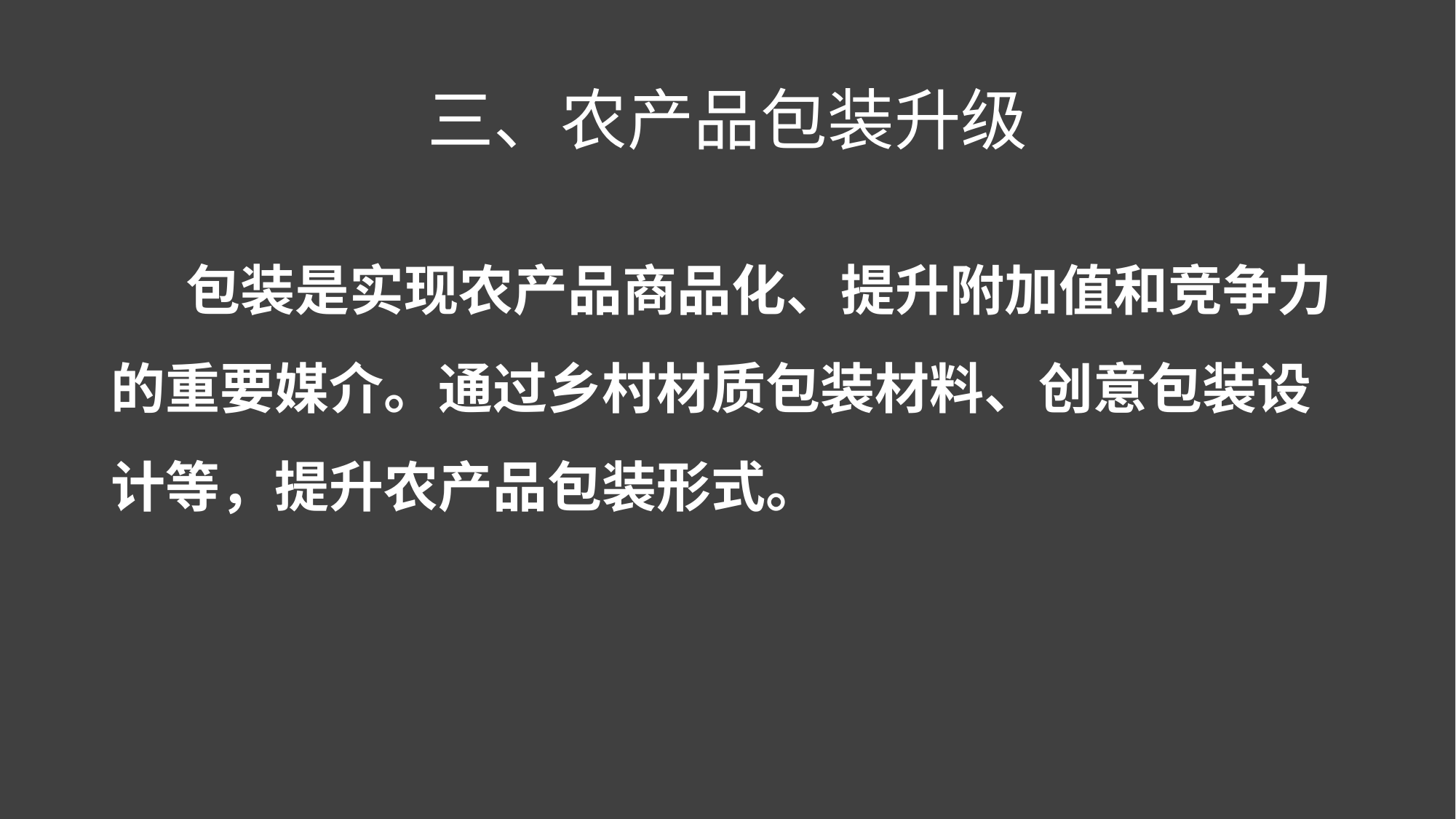

三、农产品包装升级

     包装是实现农产品商品化、提升附加值和竞争力的重要媒介。通过乡村材质包装材料、创意包装设计等，提升农产品包装形式。